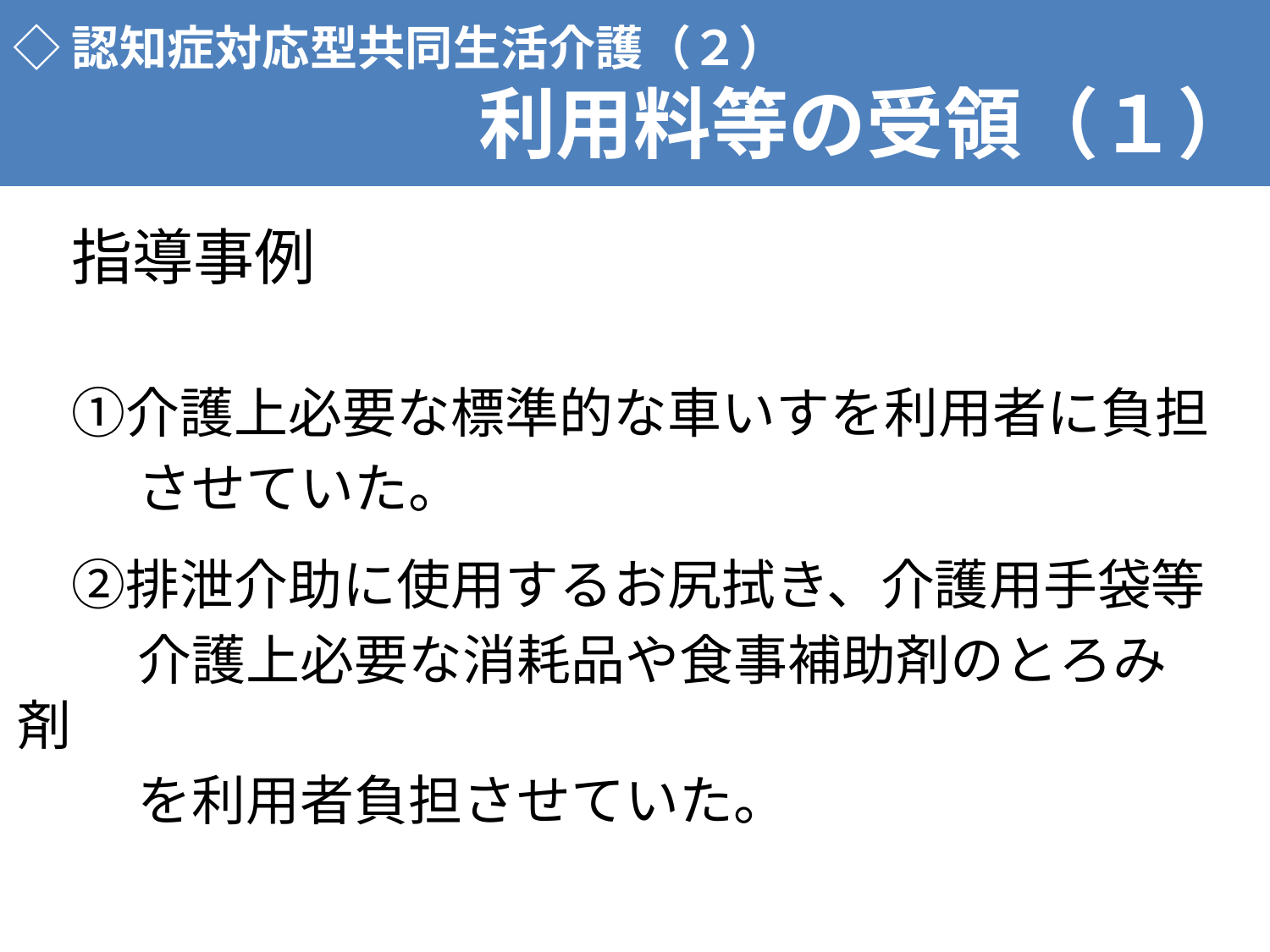

# ◇認知症対応型共同生活介護（２） 　　　　　　利用料等の受領（１）
　指導事例

　①介護上必要な標準的な車いすを利用者に負担
　　 させていた。
　②排泄介助に使用するお尻拭き、介護用手袋等
　　 介護上必要な消耗品や食事補助剤のとろみ剤
　　 を利用者負担させていた。